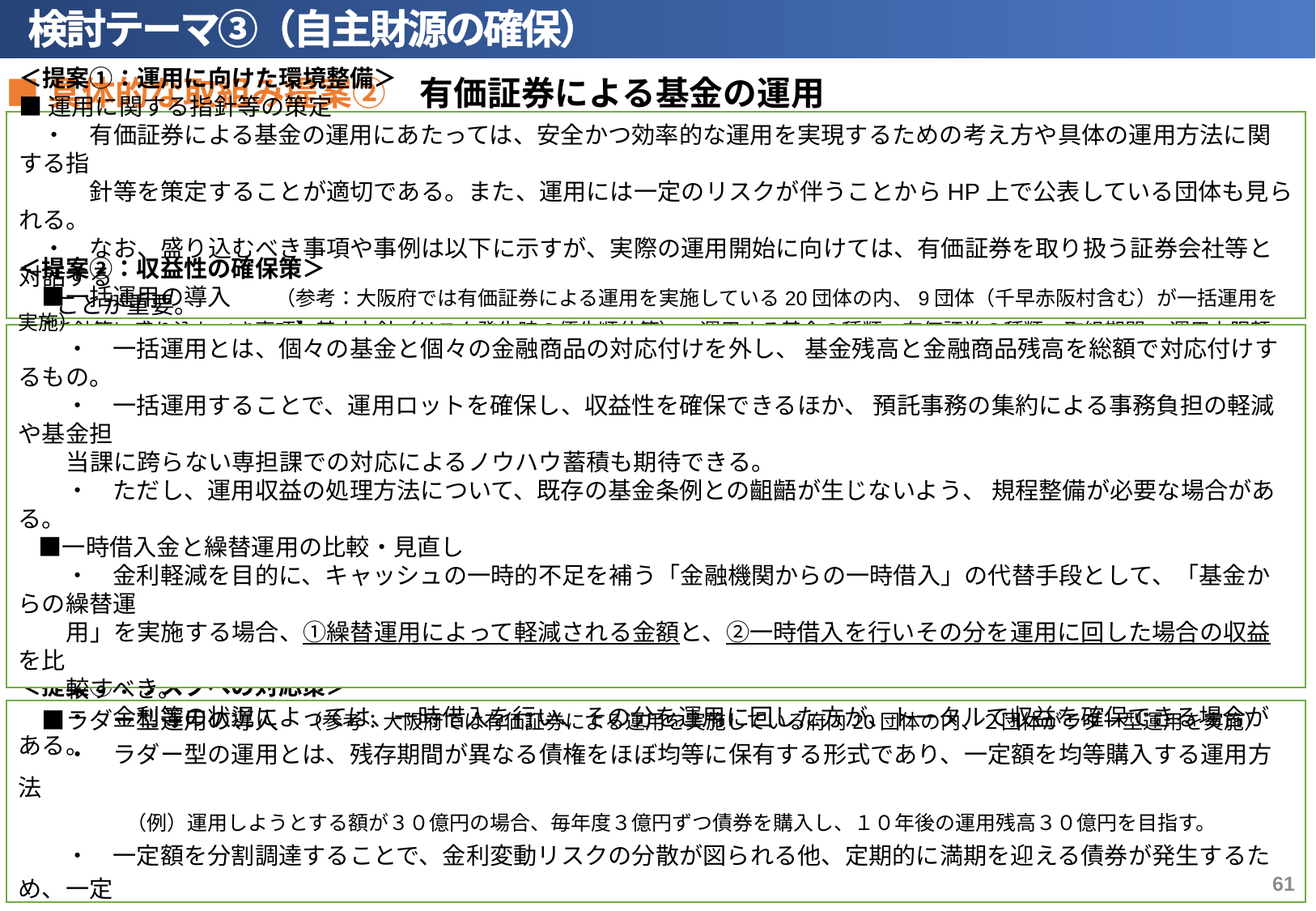

検討テーマ③（自主財源の確保）
■具体的な取組み提案②　有価証券による基金の運用
＜提案①：運用に向けた環境整備＞
■運用に関する指針等の策定
　・　有価証券による基金の運用にあたっては、安全かつ効率的な運用を実現するための考え方や具体の運用方法に関する指
　　　針等を策定することが適切である。また、運用には一定のリスクが伴うことからHP上で公表している団体も見られる。
　・　なお、盛り込むべき事項や事例は以下に示すが、実際の運用開始に向けては、有価証券を取り扱う証券会社等と対話する
      ことが重要。
  【指針等に盛り込むべき事項】基本方針（リスク発生時の優先順位等）、運用する基金の種類、有価証券の種類、取組期間、 運用上限額、目標額 等
＜提案②：収益性の確保策＞
　■一括運用の導入　　（参考：大阪府では有価証券による運用を実施している20団体の内、9団体（千早赤阪村含む）が一括運用を実施）
　　・　一括運用とは、個々の基金と個々の金融商品の対応付けを外し、 基金残高と金融商品残高を総額で対応付けするもの。
　　・　一括運用することで、運用ロットを確保し、収益性を確保できるほか、 預託事務の集約による事務負担の軽減や基金担
        当課に跨らない専担課での対応によるノウハウ蓄積も期待できる。
　　・　ただし、運用収益の処理方法について、既存の基金条例との齟齬が生じないよう、 規程整備が必要な場合がある。
　■一時借入金と繰替運用の比較・見直し
　　・　金利軽減を目的に、キャッシュの一時的不足を補う「金融機関からの一時借入」の代替手段として、「基金からの繰替運
        用」を実施する場合、①繰替運用によって軽減される金額と、②一時借入を行いその分を運用に回した場合の収益を比
        較すべき。
　　・　金利等の状況によっては、一時借入を行い、その分を運用に回した方が、トータルで収益を確保できる場合がある。
＜提案③：リスクへの対応策＞
　■ラダー型運用の導入　（参考：大阪府では有価証券による運用を実施している府内20団体の内、２団体がラダー型運用を実施）
　　・　ラダー型の運用とは、残存期間が異なる債権をほぼ均等に保有する形式であり、一定額を均等購入する運用方法
　　　　　（例）運用しようとする額が３０億円の場合、毎年度３億円ずつ債券を購入し、１０年後の運用残高３０億円を目指す。
　　・　一定額を分割調達することで、金利変動リスクの分散が図られる他、定期的に満期を迎える債券が発生するため、一定
　　　　の流動性が確保でき、流動性リスクの軽減にもつながる。
61